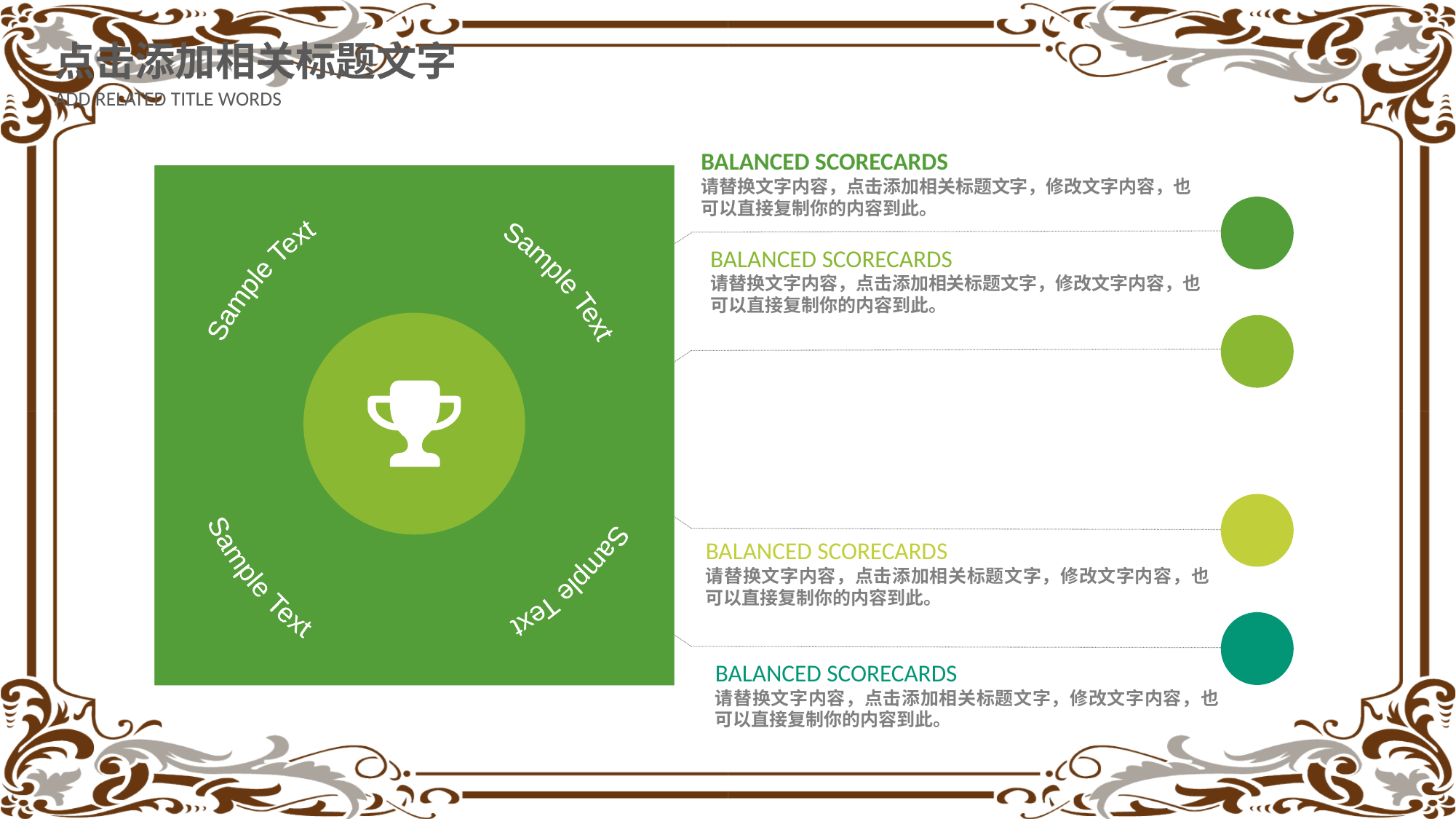

点击添加相关标题文字
ADD RELATED TITLE WORDS
BALANCED SCORECARDS
请替换文字内容，点击添加相关标题文字，修改文字内容，也可以直接复制你的内容到此。

BALANCED SCORECARDS
请替换文字内容，点击添加相关标题文字，修改文字内容，也可以直接复制你的内容到此。
Sample Text
Sample Text

BALANCED SCORECARDS
请替换文字内容，点击添加相关标题文字，修改文字内容，也可以直接复制你的内容到此。
Sample Text
Sample Text

BALANCED SCORECARDS
请替换文字内容，点击添加相关标题文字，修改文字内容，也可以直接复制你的内容到此。